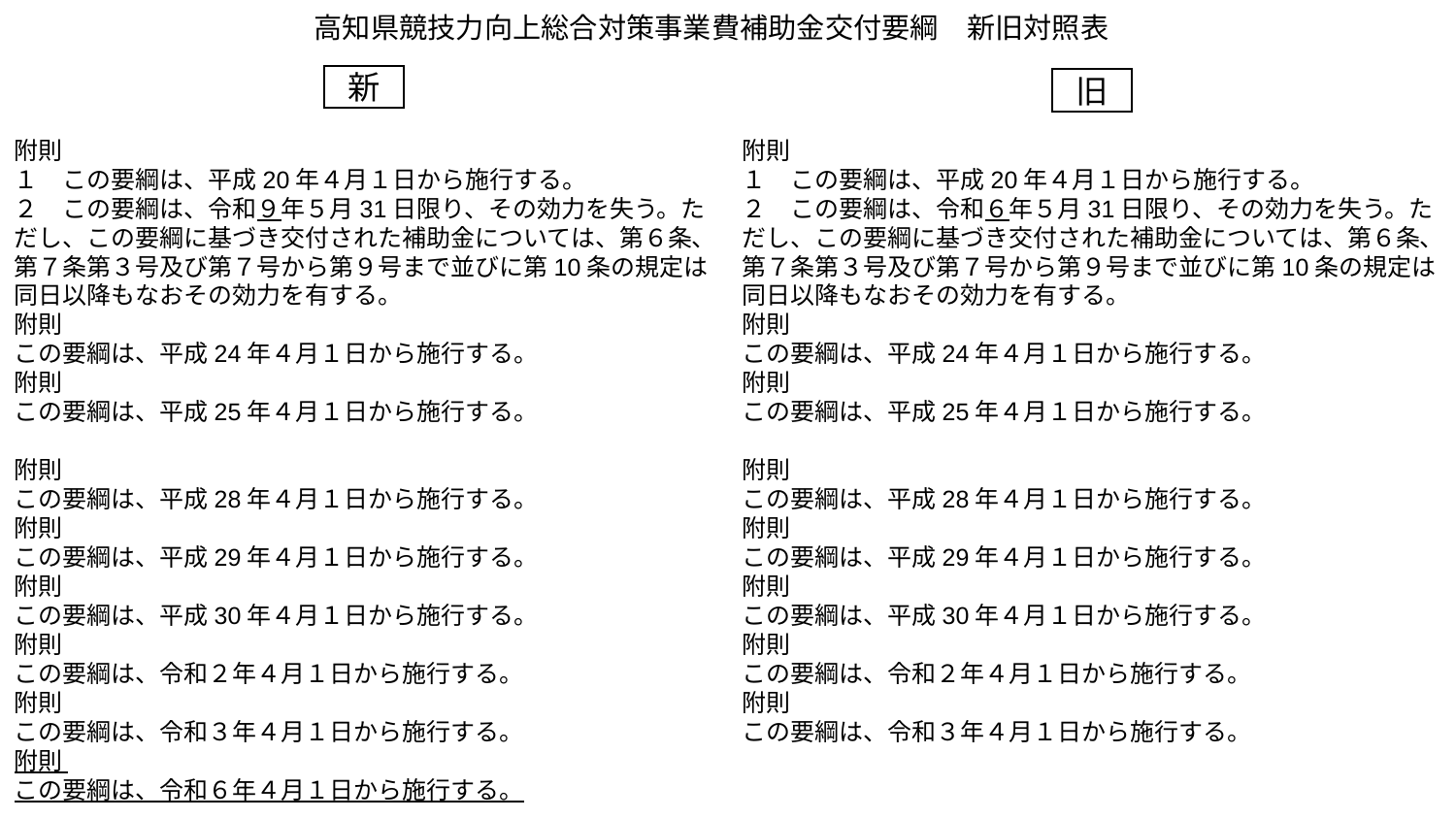

高知県競技力向上総合対策事業費補助金交付要綱　新旧対照表
新
旧
附則
１　この要綱は、平成20年４月１日から施行する。
２　この要綱は、令和９年５月31日限り、その効力を失う。ただし、この要綱に基づき交付された補助金については、第６条、第７条第３号及び第７号から第９号まで並びに第10条の規定は同日以降もなおその効力を有する。
附則
この要綱は、平成24年４月１日から施行する。
附則
この要綱は、平成25年４月１日から施行する。

附則
この要綱は、平成28年４月１日から施行する。
附則
この要綱は、平成29年４月１日から施行する。
附則
この要綱は、平成30年４月１日から施行する。
附則
この要綱は、令和２年４月１日から施行する。
附則
この要綱は、令和３年４月１日から施行する。
附則
この要綱は、令和６年４月１日から施行する。
附則
１　この要綱は、平成20年４月１日から施行する。
２　この要綱は、令和６年５月31日限り、その効力を失う。ただし、この要綱に基づき交付された補助金については、第６条、第７条第３号及び第７号から第９号まで並びに第10条の規定は同日以降もなおその効力を有する。
附則
この要綱は、平成24年４月１日から施行する。
附則
この要綱は、平成25年４月１日から施行する。

附則
この要綱は、平成28年４月１日から施行する。
附則
この要綱は、平成29年４月１日から施行する。
附則
この要綱は、平成30年４月１日から施行する。
附則
この要綱は、令和２年４月１日から施行する。
附則
この要綱は、令和３年４月１日から施行する。